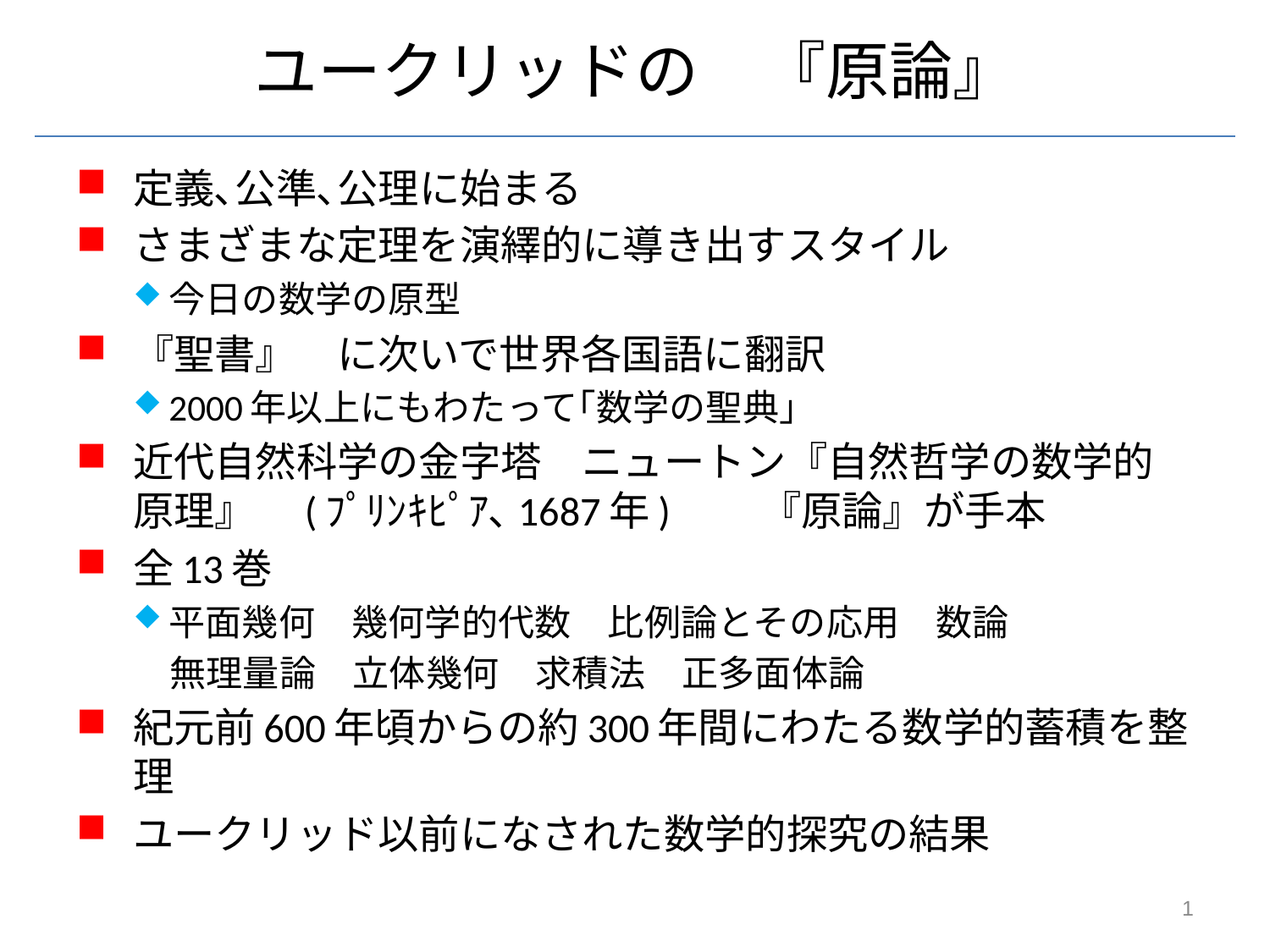

# ユークリッドの　『原論』
定義､公準､公理に始まる
さまざまな定理を演繹的に導き出すスタイル
今日の数学の原型
『聖書』　に次いで世界各国語に翻訳
2000年以上にもわたって｢数学の聖典｣
近代自然科学の金字塔　ニュートン『自然哲学の数学的原理』　(ﾌﾟﾘﾝｷﾋﾟｱ､1687年)　　『原論』が手本
全13巻
平面幾何　幾何学的代数　比例論とその応用　数論
　無理量論　立体幾何　求積法　正多面体論
紀元前600年頃からの約300年間にわたる数学的蓄積を整理
ユークリッド以前になされた数学的探究の結果

1